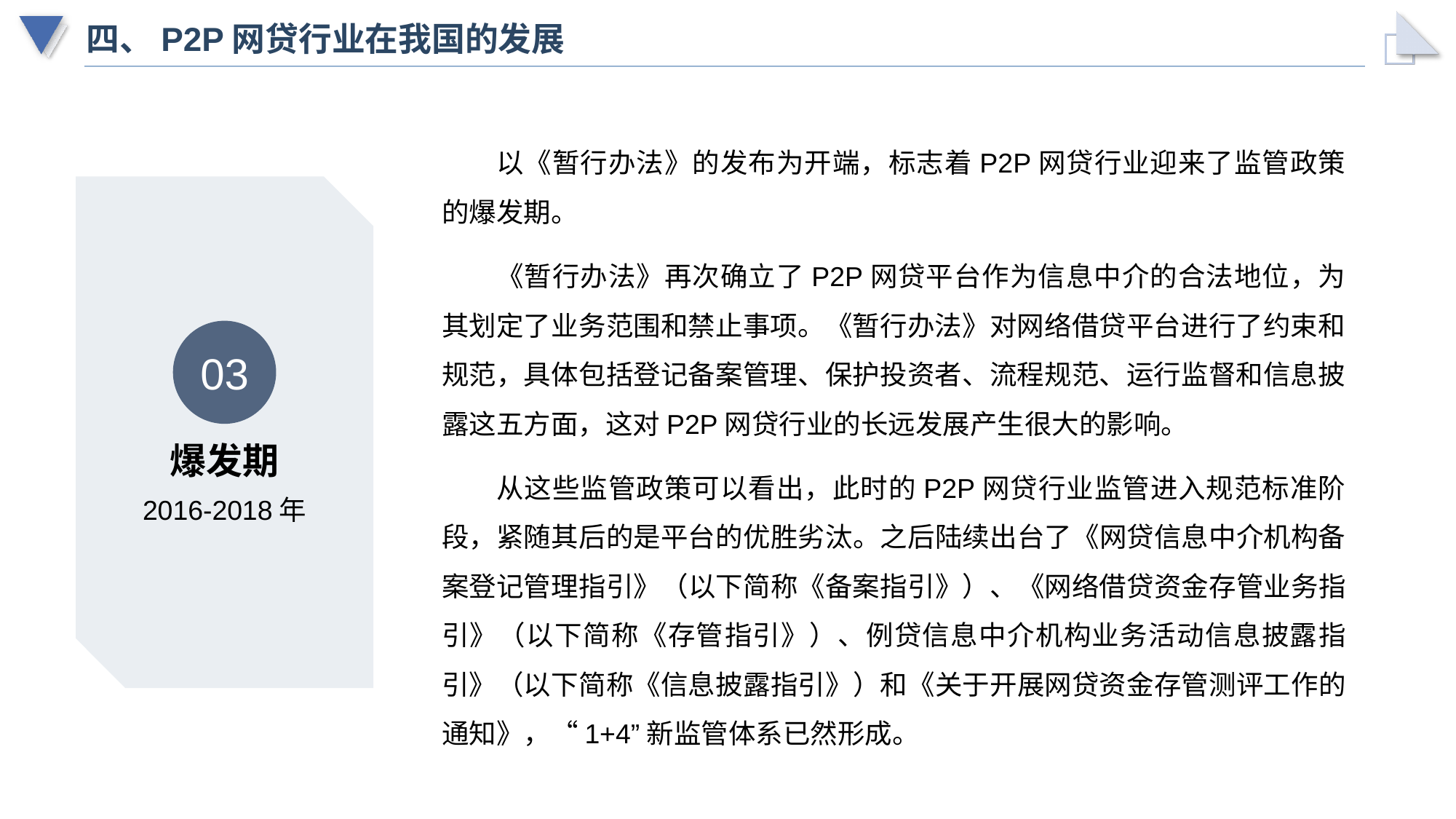

# 四、P2P网贷行业在我国的发展
以《暂行办法》的发布为开端，标志着P2P网贷行业迎来了监管政策的爆发期。
《暂行办法》再次确立了P2P网贷平台作为信息中介的合法地位，为其划定了业务范围和禁止事项。《暂行办法》对网络借贷平台进行了约束和规范，具体包括登记备案管理、保护投资者、流程规范、运行监督和信息披露这五方面，这对P2P网贷行业的长远发展产生很大的影响。
从这些监管政策可以看出，此时的P2P网贷行业监管进入规范标准阶段，紧随其后的是平台的优胜劣汰。之后陆续出台了《网贷信息中介机构备案登记管理指引》（以下简称《备案指引》）、《网络借贷资金存管业务指引》（以下简称《存管指引》）、例贷信息中介机构业务活动信息披露指引》（以下简称《信息披露指引》）和《关于开展网贷资金存管测评工作的通知》，“1+4”新监管体系已然形成。

03
爆发期
2016-2018年